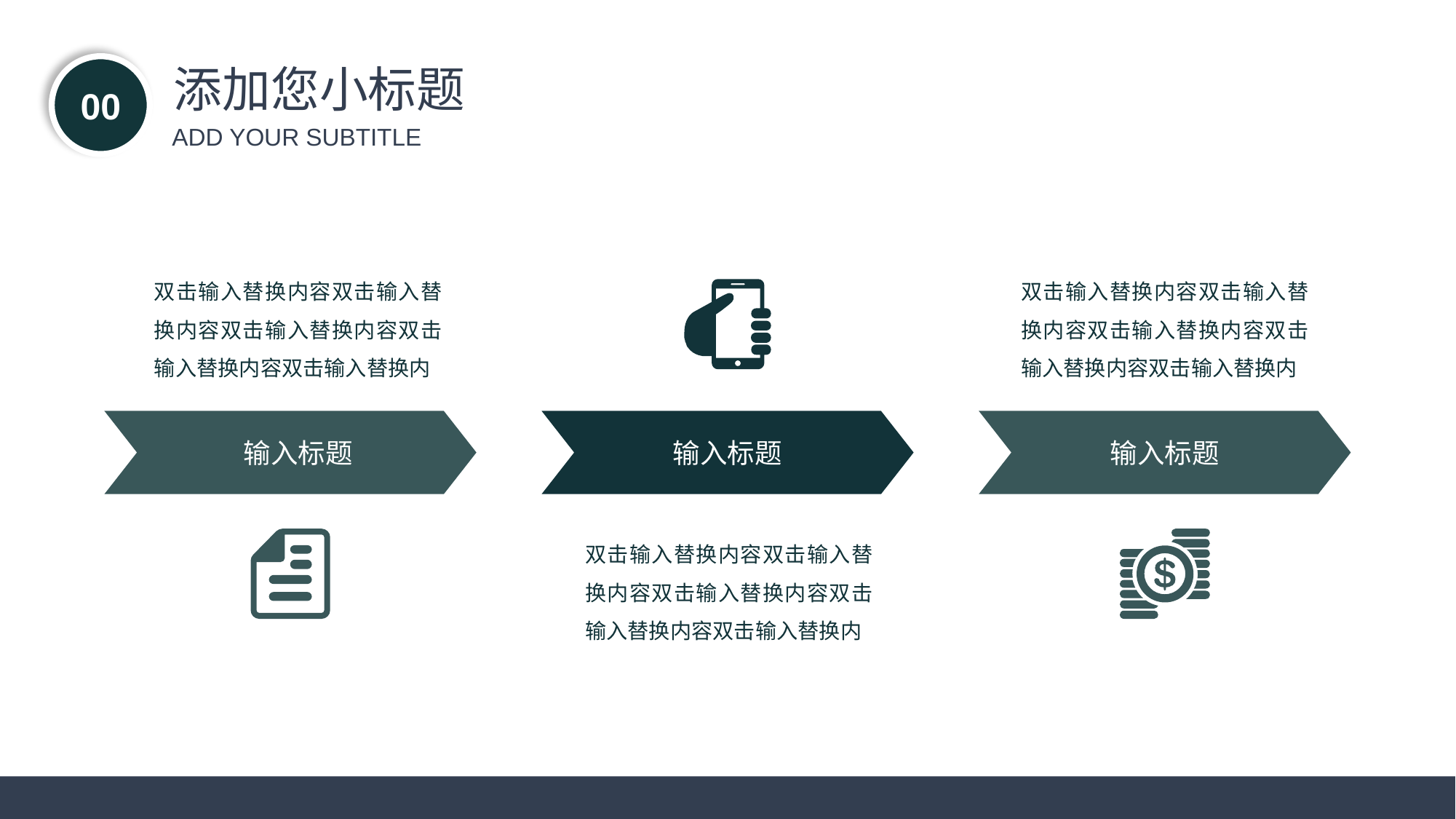

添加您小标题
00
ADD YOUR SUBTITLE
双击输入替换内容双击输入替换内容双击输入替换内容双击输入替换内容双击输入替换内
双击输入替换内容双击输入替换内容双击输入替换内容双击输入替换内容双击输入替换内

输入标题
输入标题
输入标题
双击输入替换内容双击输入替换内容双击输入替换内容双击输入替换内容双击输入替换内